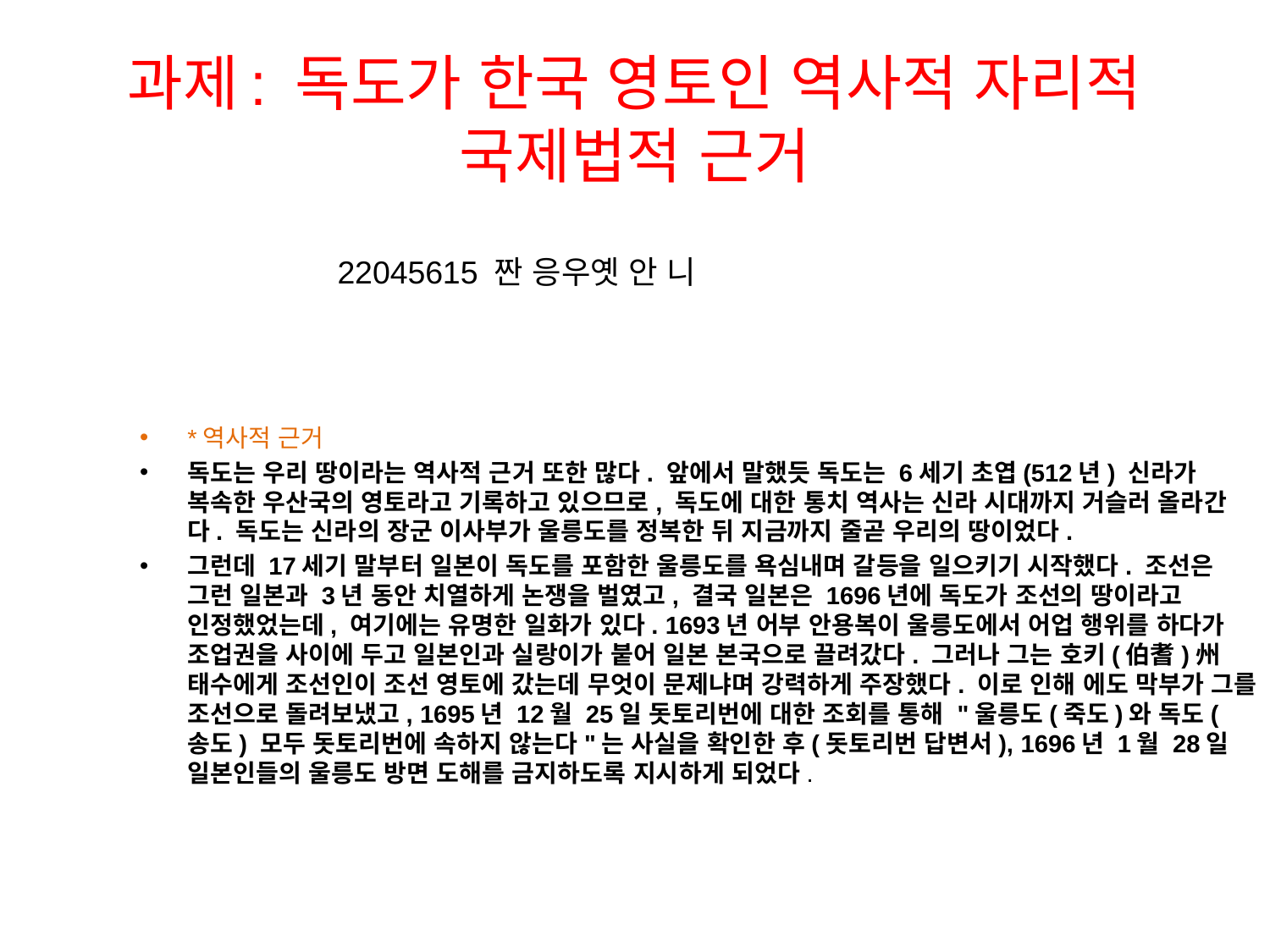

# 과제: 독도가 한국 영토인 역사적 자리적 국제법적 근거
22045615 짠 응우옛 안 니
*역사적 근거
독도는 우리 땅이라는 역사적 근거 또한 많다. 앞에서 말했듯 독도는 6세기 초엽(512년) 신라가 복속한 우산국의 영토라고 기록하고 있으므로, 독도에 대한 통치 역사는 신라 시대까지 거슬러 올라간다. 독도는 신라의 장군 이사부가 울릉도를 정복한 뒤 지금까지 줄곧 우리의 땅이었다.
그런데 17세기 말부터 일본이 독도를 포함한 울릉도를 욕심내며 갈등을 일으키기 시작했다. 조선은 그런 일본과 3년 동안 치열하게 논쟁을 벌였고, 결국 일본은 1696년에 독도가 조선의 땅이라고 인정했었는데, 여기에는 유명한 일화가 있다. 1693년 어부 안용복이 울릉도에서 어업 행위를 하다가 조업권을 사이에 두고 일본인과 실랑이가 붙어 일본 본국으로 끌려갔다. 그러나 그는 호키(伯耆)州 태수에게 조선인이 조선 영토에 갔는데 무엇이 문제냐며 강력하게 주장했다. 이로 인해 에도 막부가 그를 조선으로 돌려보냈고, 1695년 12월 25일 돗토리번에 대한 조회를 통해 "울릉도(죽도)와 독도(송도) 모두 돗토리번에 속하지 않는다"는 사실을 확인한 후(돗토리번 답변서), 1696년 1월 28일 일본인들의 울릉도 방면 도해를 금지하도록 지시하게 되었다.